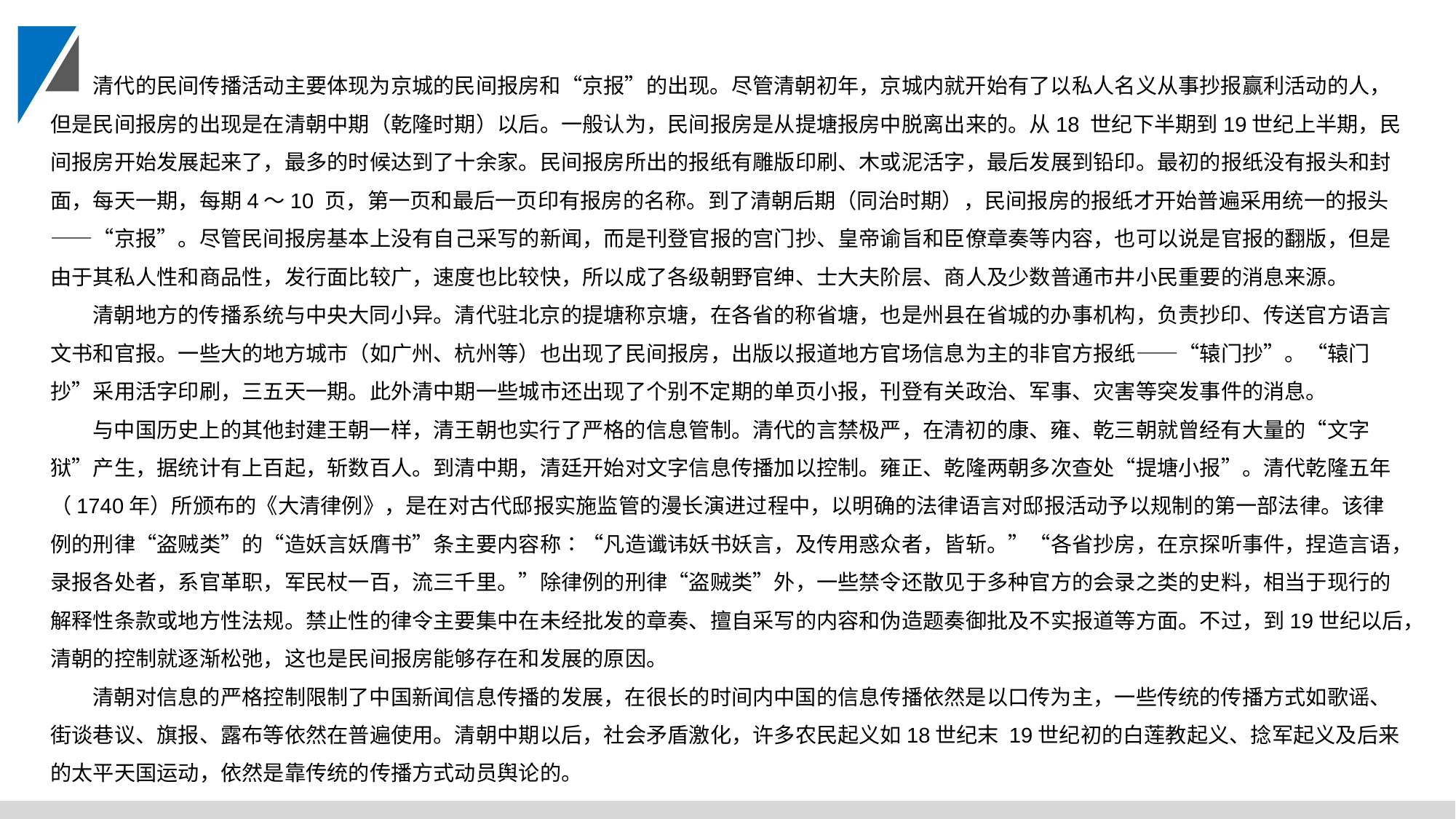

清代的民间传播活动主要体现为京城的民间报房和“京报”的出现。尽管清朝初年，京城内就开始有了以私人名义从事抄报赢利活动的人，但是民间报房的出现是在清朝中期（乾隆时期）以后。一般认为，民间报房是从提塘报房中脱离出来的。从18 世纪下半期到19世纪上半期，民间报房开始发展起来了，最多的时候达到了十余家。民间报房所出的报纸有雕版印刷、木或泥活字，最后发展到铅印。最初的报纸没有报头和封面，每天一期，每期4～10 页，第一页和最后一页印有报房的名称。到了清朝后期（同治时期），民间报房的报纸才开始普遍采用统一的报头——“京报”。尽管民间报房基本上没有自己采写的新闻，而是刊登官报的宫门抄、皇帝谕旨和臣僚章奏等内容，也可以说是官报的翻版，但是由于其私人性和商品性，发行面比较广，速度也比较快，所以成了各级朝野官绅、士大夫阶层、商人及少数普通市井小民重要的消息来源。
清朝地方的传播系统与中央大同小异。清代驻北京的提塘称京塘，在各省的称省塘，也是州县在省城的办事机构，负责抄印、传送官方语言文书和官报。一些大的地方城市（如广州、杭州等）也出现了民间报房，出版以报道地方官场信息为主的非官方报纸——“辕门抄”。“辕门抄”采用活字印刷，三五天一期。此外清中期一些城市还出现了个别不定期的单页小报，刊登有关政治、军事、灾害等突发事件的消息。
与中国历史上的其他封建王朝一样，清王朝也实行了严格的信息管制。清代的言禁极严，在清初的康、雍、乾三朝就曾经有大量的“文字狱”产生，据统计有上百起，斩数百人。到清中期，清廷开始对文字信息传播加以控制。雍正、乾隆两朝多次查处“提塘小报”。清代乾隆五年（1740年）所颁布的《大清律例》，是在对古代邸报实施监管的漫长演进过程中，以明确的法律语言对邸报活动予以规制的第一部法律。该律例的刑律“盗贼类”的“造妖言妖膺书”条主要内容称∶“凡造谶讳妖书妖言，及传用惑众者，皆斩。”“各省抄房，在京探听事件，捏造言语，录报各处者，系官革职，军民杖一百，流三千里。”除律例的刑律“盗贼类”外，一些禁令还散见于多种官方的会录之类的史料，相当于现行的解释性条款或地方性法规。禁止性的律令主要集中在未经批发的章奏、擅自采写的内容和伪造题奏御批及不实报道等方面。不过，到19世纪以后，清朝的控制就逐渐松弛，这也是民间报房能够存在和发展的原因。
清朝对信息的严格控制限制了中国新闻信息传播的发展，在很长的时间内中国的信息传播依然是以口传为主，一些传统的传播方式如歌谣、街谈巷议、旗报、露布等依然在普遍使用。清朝中期以后，社会矛盾激化，许多农民起义如18世纪末 19世纪初的白莲教起义、捻军起义及后来的太平天国运动，依然是靠传统的传播方式动员舆论的。